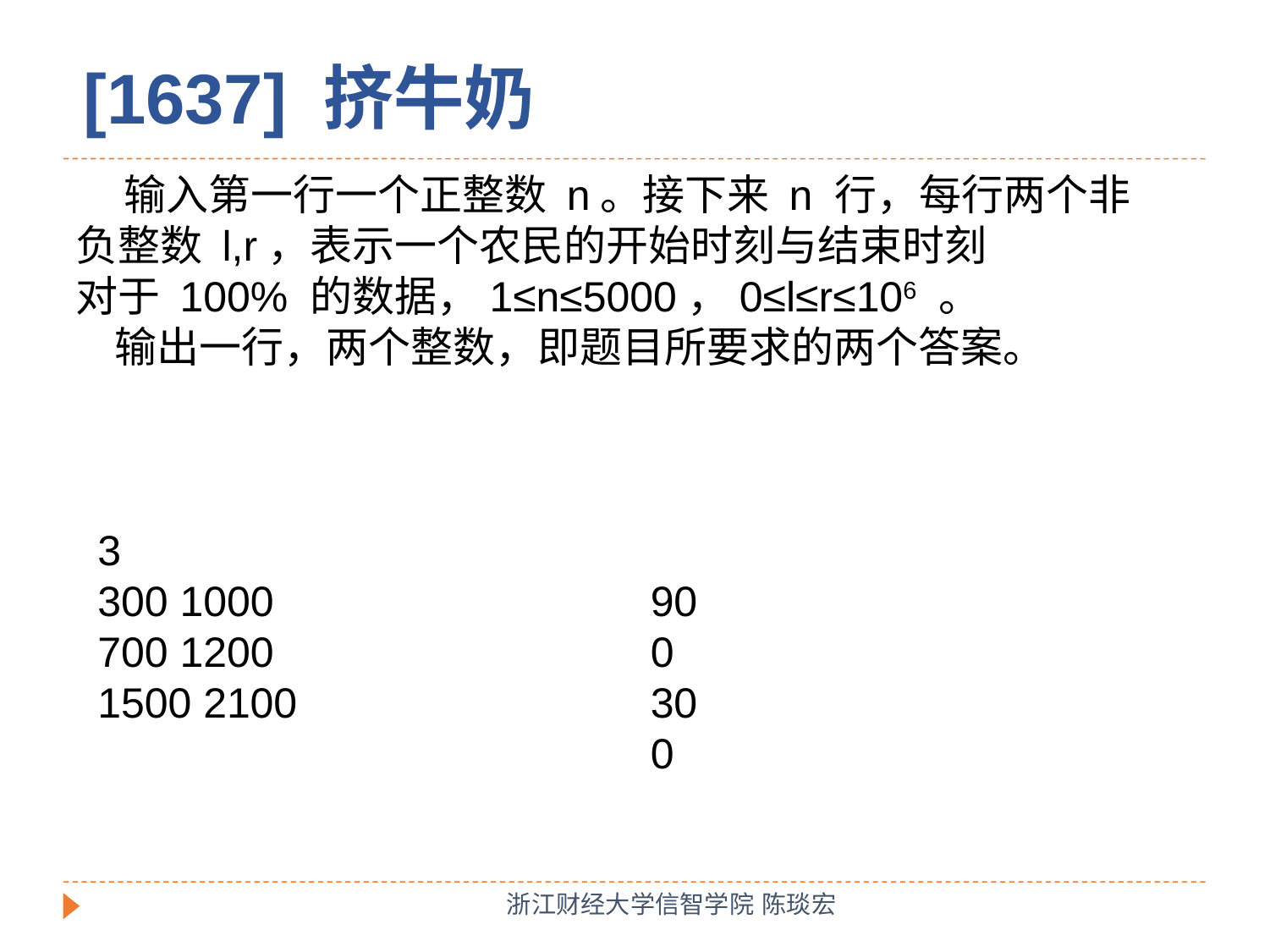

[1637] 挤牛奶
    输入第一行一个正整数 n。接下来 n 行，每行两个非负整数 l,r，表示一个农民的开始时刻与结束时刻
对于 100% 的数据，1≤n≤5000，0≤l≤r≤106 。
   输出一行，两个整数，即题目所要求的两个答案。

3
300 1000
700 1200
1500 2100
900 300
浙江财经大学信智学院 陈琰宏
100